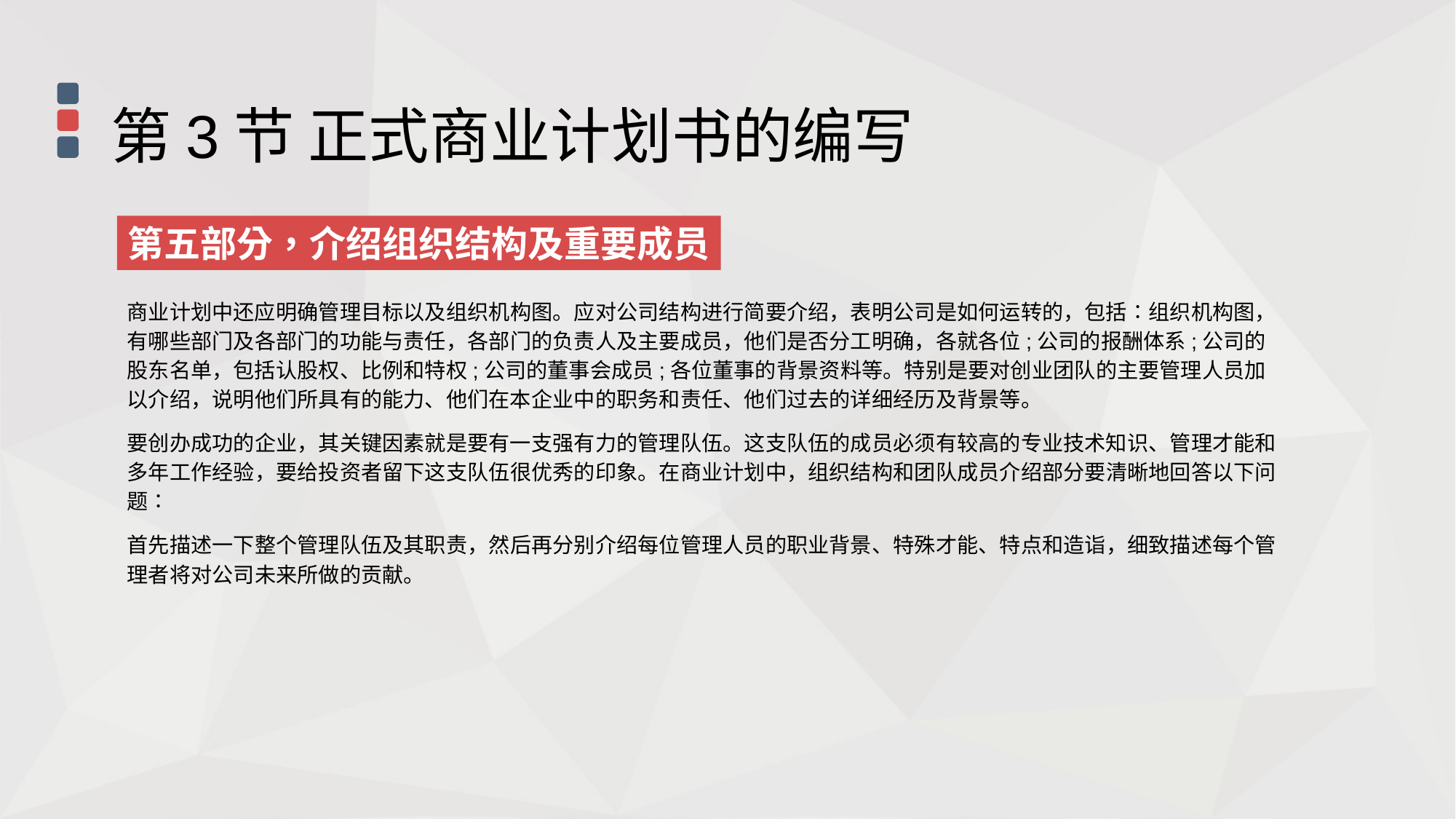

第3节 正式商业计划书的编写
第五部分，介绍组织结构及重要成员
商业计划中还应明确管理目标以及组织机构图。应对公司结构进行简要介绍，表明公司是如何运转的，包括∶组织机构图，有哪些部门及各部门的功能与责任，各部门的负责人及主要成员，他们是否分工明确，各就各位;公司的报酬体系;公司的股东名单，包括认股权、比例和特权;公司的董事会成员;各位董事的背景资料等。特别是要对创业团队的主要管理人员加以介绍，说明他们所具有的能力、他们在本企业中的职务和责任、他们过去的详细经历及背景等。
要创办成功的企业，其关键因素就是要有一支强有力的管理队伍。这支队伍的成员必须有较高的专业技术知识、管理才能和多年工作经验，要给投资者留下这支队伍很优秀的印象。在商业计划中，组织结构和团队成员介绍部分要清晰地回答以下问题∶
首先描述一下整个管理队伍及其职责，然后再分别介绍每位管理人员的职业背景、特殊才能、特点和造诣，细致描述每个管理者将对公司未来所做的贡献。